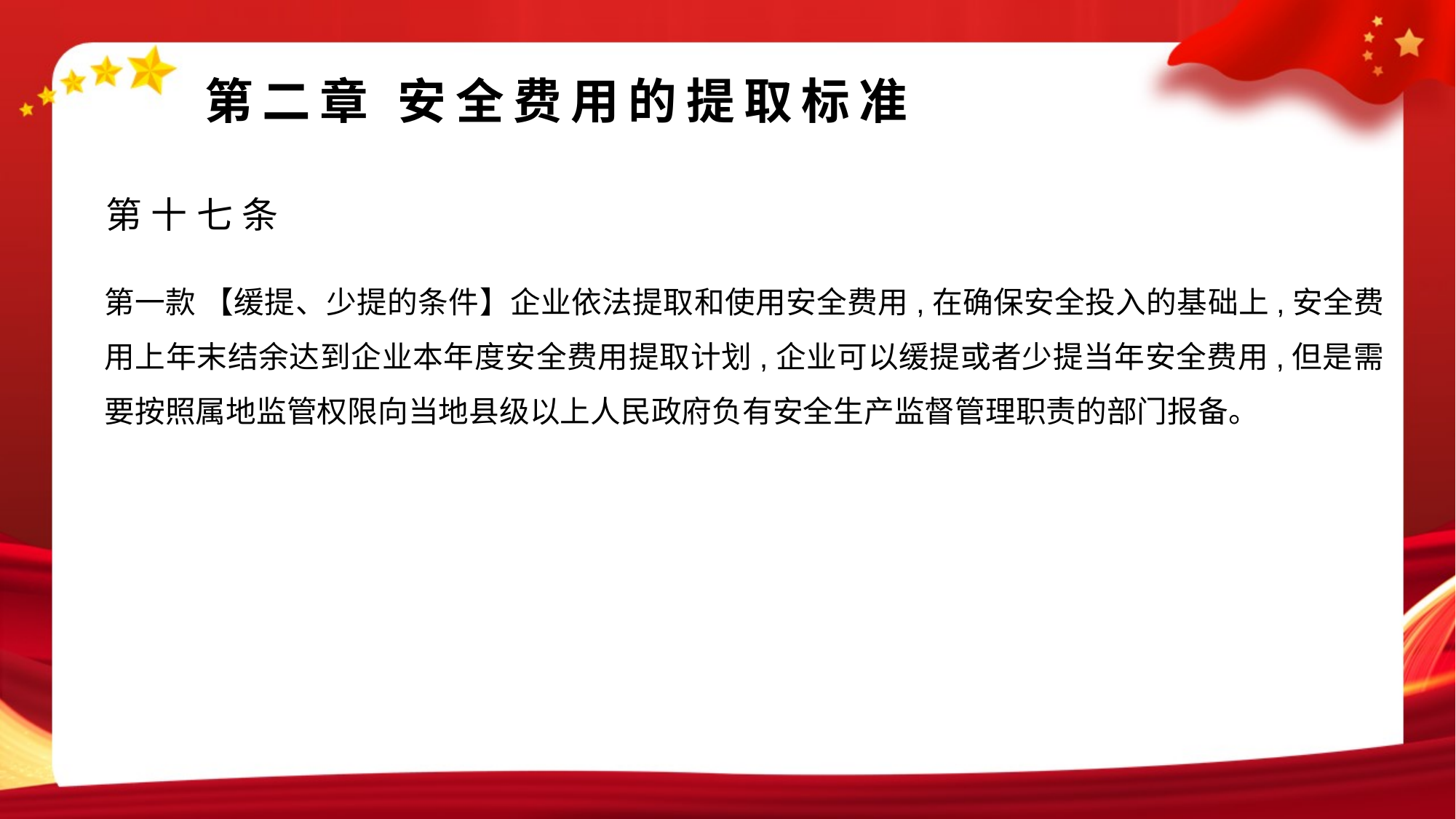

第二章 安全费用的提取标准
第十七条
第一款 【缓提、少提的条件】企业依法提取和使用安全费用,在确保安全投入的基础上,安全费用上年末结余达到企业本年度安全费用提取计划,企业可以缓提或者少提当年安全费用,但是需要按照属地监管权限向当地县级以上人民政府负有安全生产监督管理职责的部门报备。